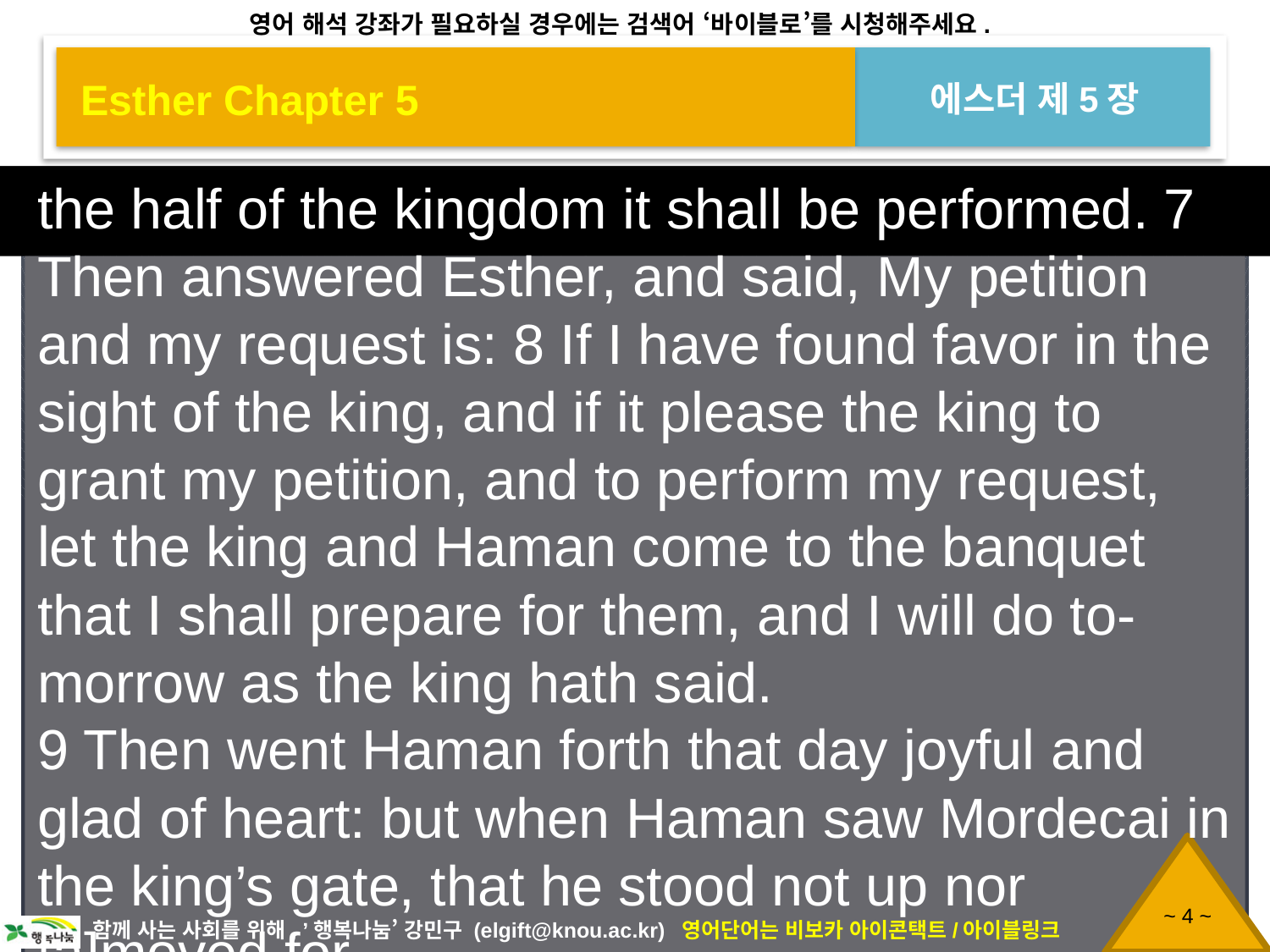

Esther Chapter 5
에스더 제5장
the half of the kingdom it shall be performed. 7 Then answered Esther, and said, My petition and my request is: 8 If I have found favor in the sight of the king, and if it please the king to grant my petition, and to perform my request, let the king and Haman come to the banquet that I shall prepare for them, and I will do to-morrow as the king hath said.
9 Then went Haman forth that day joyful and glad of heart: but when Haman saw Mordecai in the king’s gate, that he stood not up nor [a]moved for